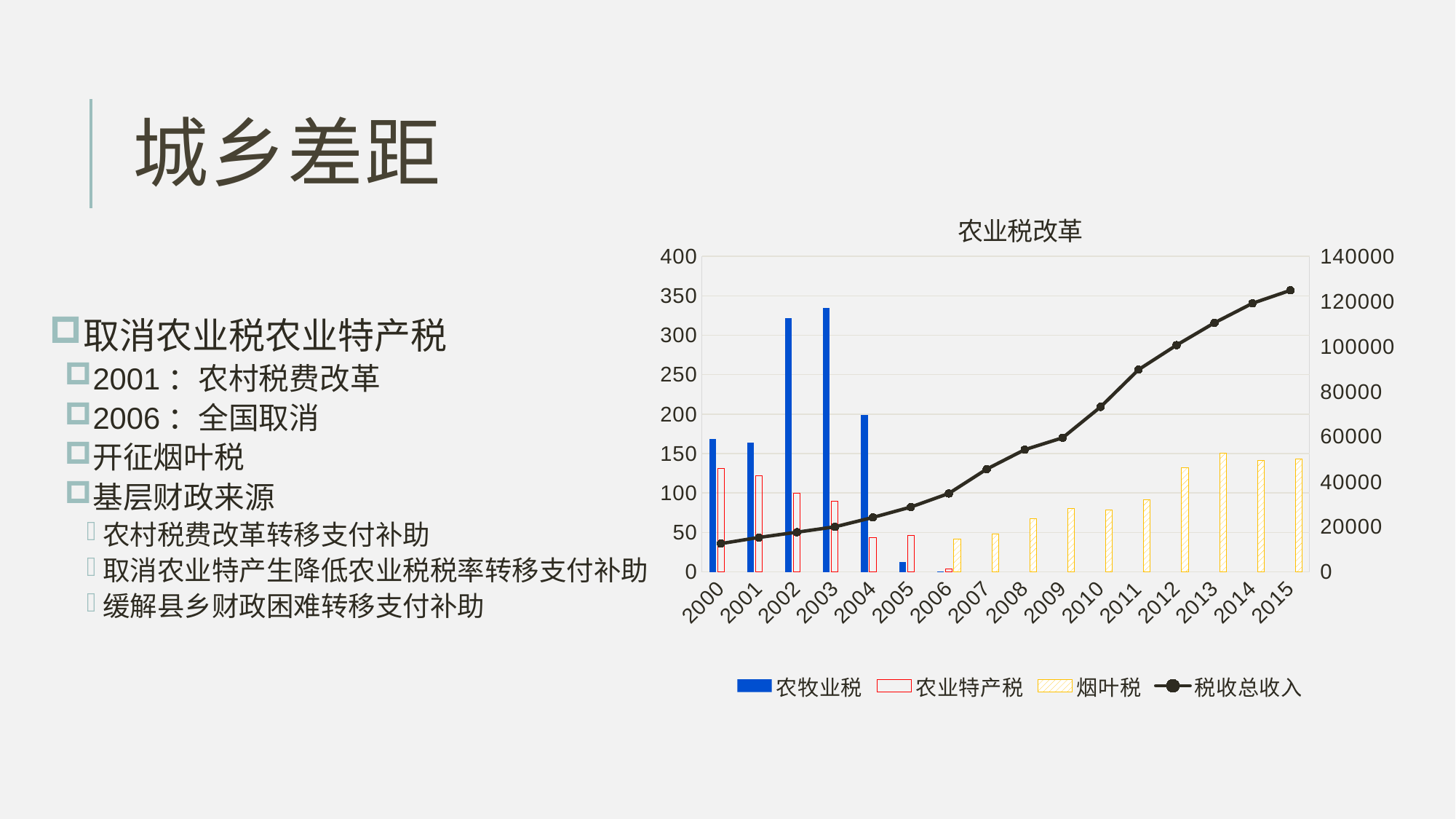

# 城乡差距

### Chart: 农业税改革

| Category | 农牧业税 | 农业特产税 | 烟叶税 | 税收总收入 |
|---|---|---|---|---|
| 2000.0 | 168.17 | 130.74 | None | 12581.51 |
| 2001.0 | 164.32 | 121.97 | None | 15301.38 |
| 2002.0 | 321.49 | 99.95 | None | 17636.45 |
| 2003.0 | 334.22 | 89.6 | None | 20017.31 |
| 2004.0 | 198.71 | 43.29 | None | 24165.68 |
| 2005.0 | 12.8 | 46.61 | None | 28778.54 |
| 2006.0 | 0.13 | 3.52 | 41.6 | 34804.35 |
| 2007.0 | None | None | 47.8 | 45621.97 |
| 2008.0 | None | None | 67.45 | 54223.79 |
| 2009.0 | None | None | 80.81 | 59521.59 |
| 2010.0 | None | None | 78.36 | 73210.79 |
| 2011.0 | None | None | 91.38 | 89738.89 |
| 2012.0 | None | None | 131.78 | 100614.28 |
| 2013.0 | None | None | 150.26 | 110530.7 |
| 2014.0 | None | None | 141.05 | 119175.31 |
| 2015.0 | None | None | 142.78 | 124922.2 |
取消农业税农业特产税
2001：农村税费改革
2006：全国取消
开征烟叶税
基层财政来源
农村税费改革转移支付补助
取消农业特产生降低农业税税率转移支付补助
缓解县乡财政困难转移支付补助